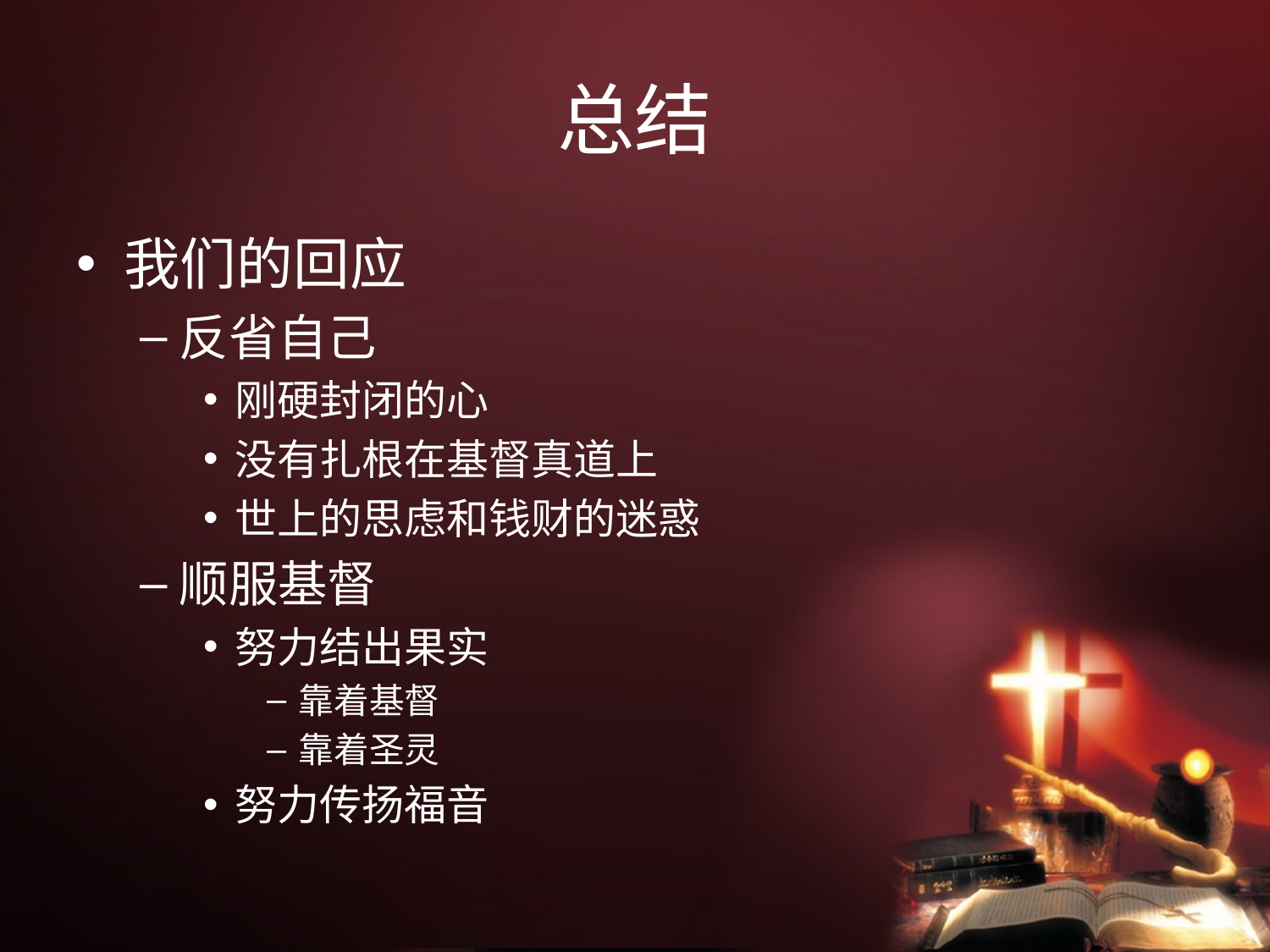

# 总结
我们的回应
反省自己
刚硬封闭的心
没有扎根在基督真道上
世上的思虑和钱财的迷惑
顺服基督
努力结出果实
靠着基督
靠着圣灵
努力传扬福音